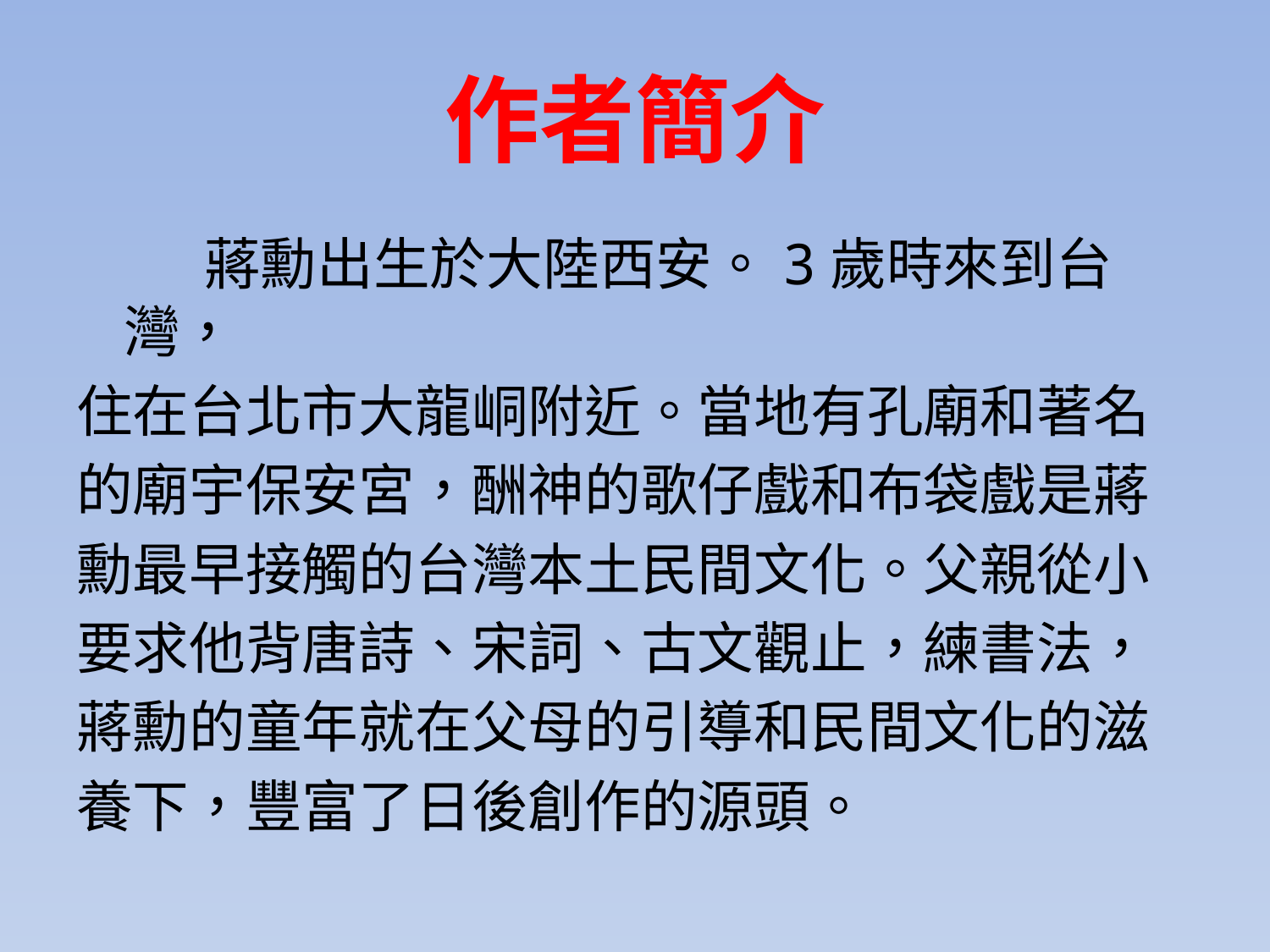

# 作者簡介
         蔣勳出生於大陸西安。3歲時來到台灣，
住在台北市大龍峒附近。當地有孔廟和著名
的廟宇保安宮，酬神的歌仔戲和布袋戲是蔣
勳最早接觸的台灣本土民間文化。父親從小
要求他背唐詩、宋詞、古文觀止，練書法，
蔣勳的童年就在父母的引導和民間文化的滋
養下，豐富了日後創作的源頭。